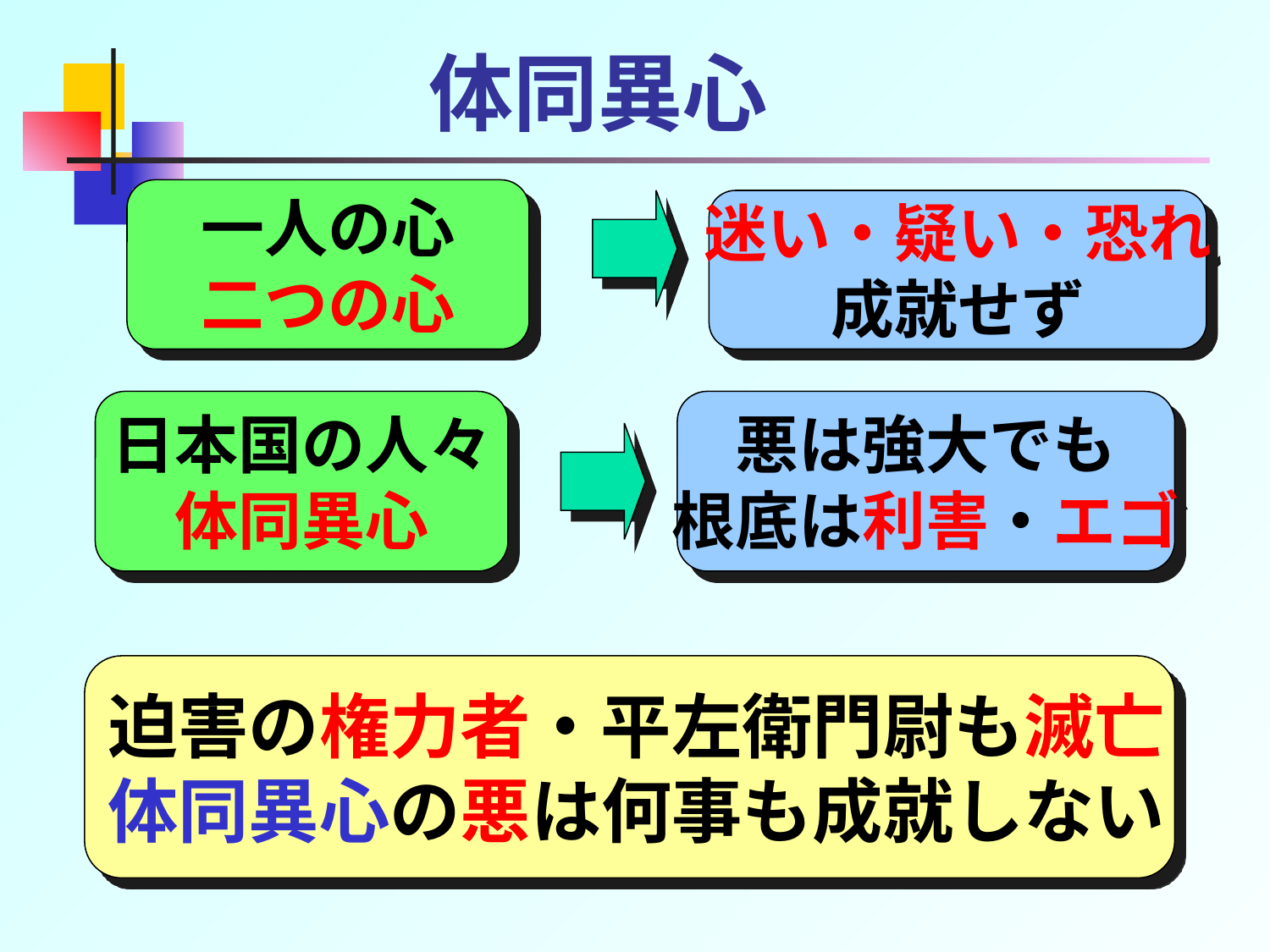

# 体同異心
一人の心
二つの心

迷い・疑い・恐れ
成就せず
日本国の人々
体同異心
悪は強大でも
根底は利害・エゴ

迫害の権力者・平左衛門尉も滅亡
体同異心の悪は何事も成就しない